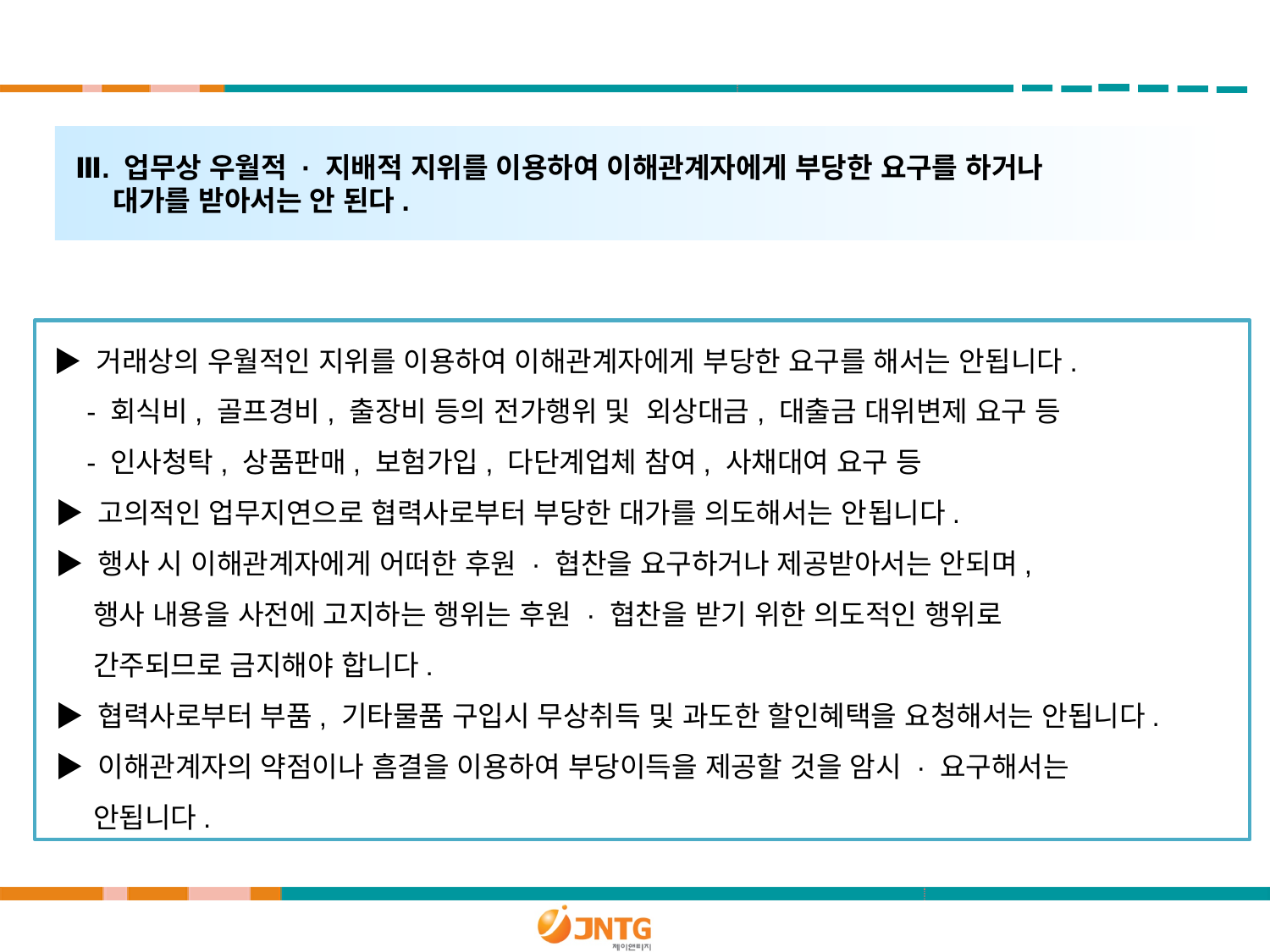

Ⅲ. 업무상 우월적 · 지배적 지위를 이용하여 이해관계자에게 부당한 요구를 하거나
     대가를 받아서는 안 된다.
 ▶ 거래상의 우월적인 지위를 이용하여 이해관계자에게 부당한 요구를 해서는 안됩니다.
     - 회식비, 골프경비, 출장비 등의 전가행위 및  외상대금, 대출금 대위변제 요구 등
     - 인사청탁, 상품판매, 보험가입, 다단계업체 참여, 사채대여 요구 등
 ▶ 고의적인 업무지연으로 협력사로부터 부당한 대가를 의도해서는 안됩니다.
 ▶ 행사 시 이해관계자에게 어떠한 후원 · 협찬을 요구하거나 제공받아서는 안되며,
     행사 내용을 사전에 고지하는 행위는 후원 · 협찬을 받기 위한 의도적인 행위로
     간주되므로 금지해야 합니다.
 ▶ 협력사로부터 부품, 기타물품 구입시 무상취득 및 과도한 할인혜택을 요청해서는 안됩니다.
 ▶ 이해관계자의 약점이나 흠결을 이용하여 부당이득을 제공할 것을 암시 · 요구해서는
     안됩니다.